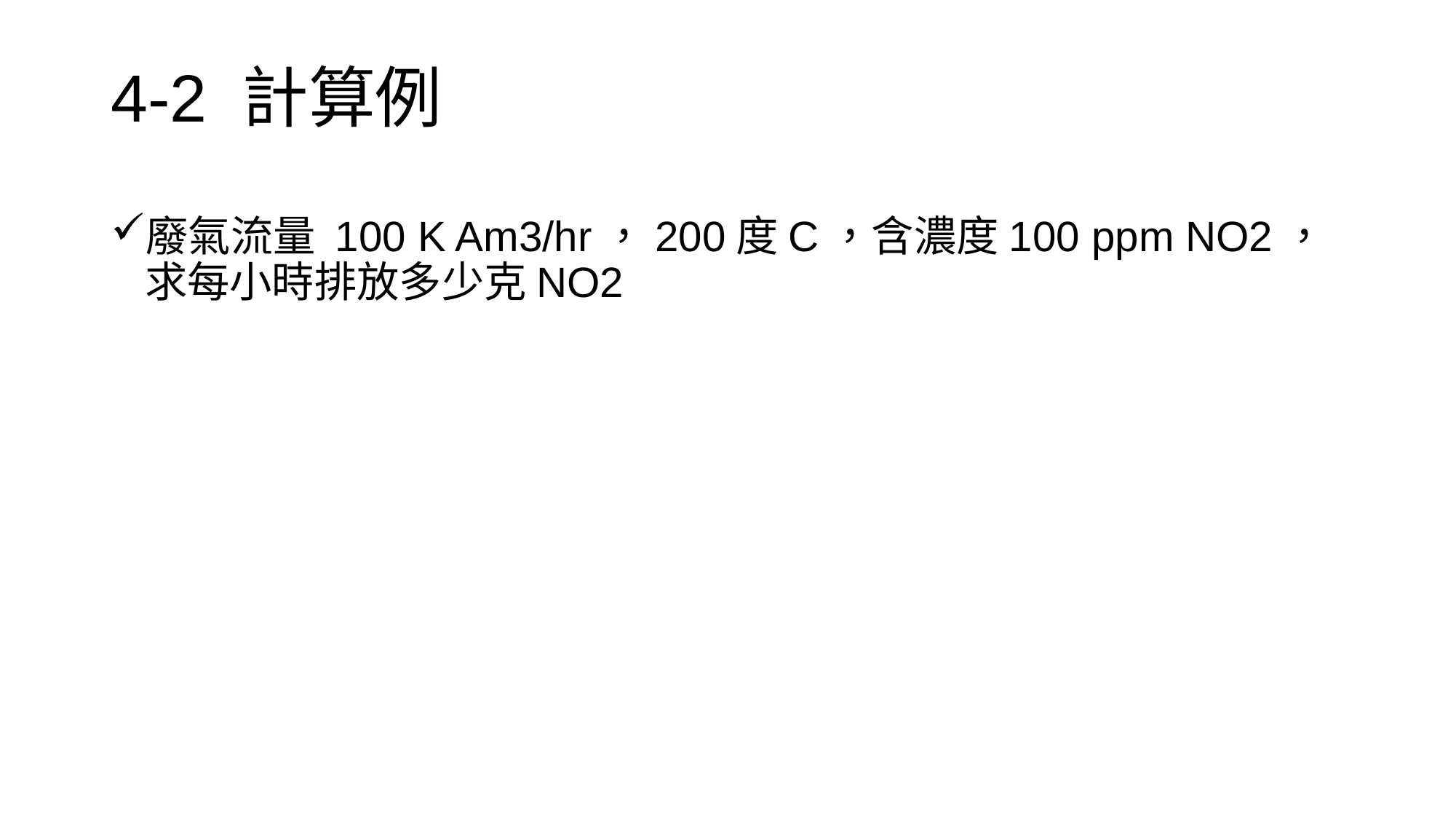

# 4-2 計算例
廢氣流量 100 K Am3/hr，200度C，含濃度100 ppm NO2，求每小時排放多少克NO2